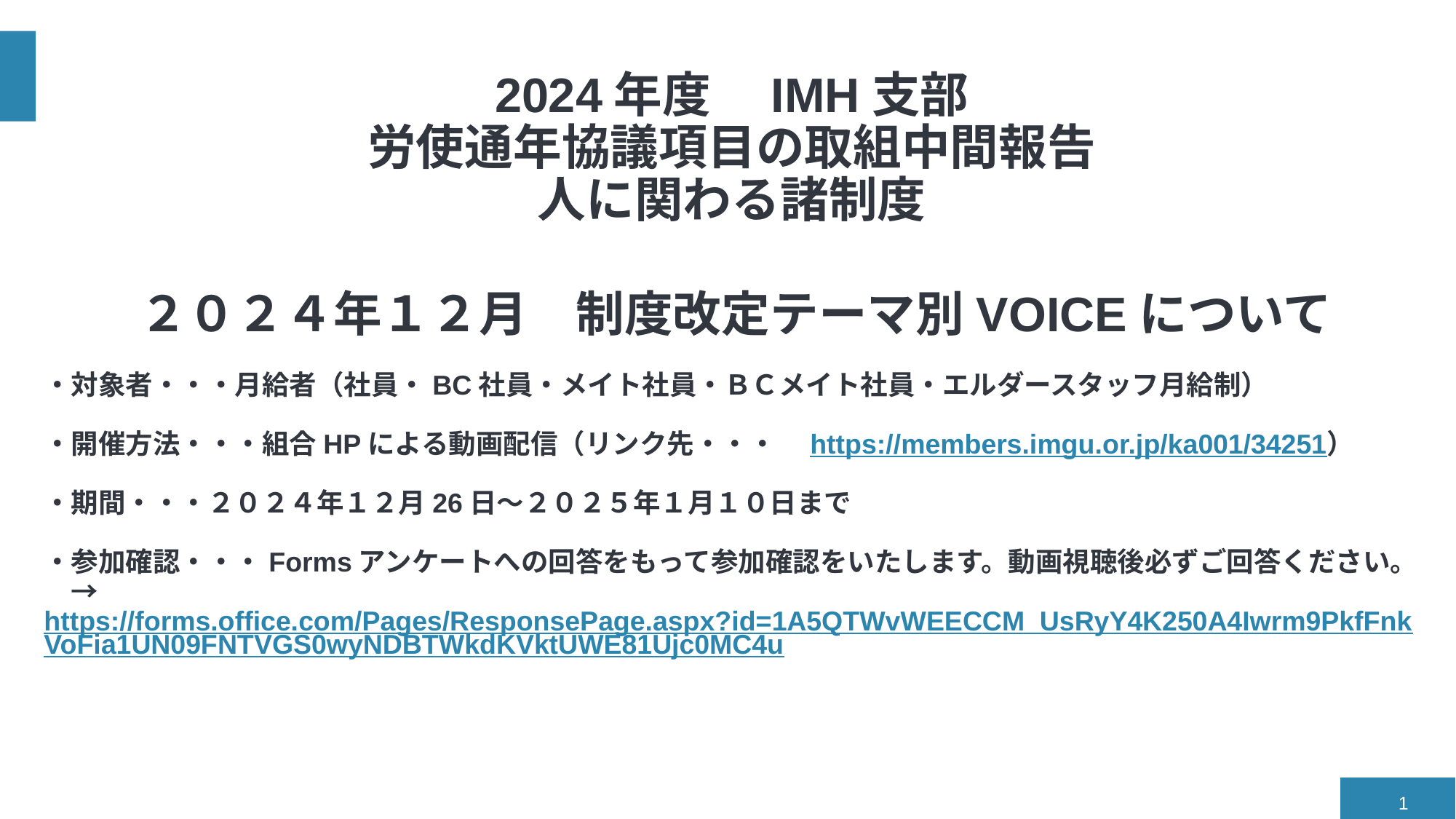

# 2024年度　IMH支部 労使通年協議項目の取組中間報告 人に関わる諸制度
２０２４年１２月　制度改定テーマ別VOICEについて

・対象者・・・月給者（社員・BC社員・メイト社員・ＢＣメイト社員・エルダースタッフ月給制）

・開催方法・・・組合HPによる動画配信（リンク先・・・　https://members.imgu.or.jp/ka001/34251）
・期間・・・２０２４年１２月26日～２０２５年１月１０日まで

・参加確認・・・Formsアンケートへの回答をもって参加確認をいたします。動画視聴後必ずご回答ください。
　→　https://forms.office.com/Pages/ResponsePage.aspx?id=1A5QTWvWEECCM_UsRyY4K250A4Iwrm9PkfFnkVoFia1UN09FNTVGS0wyNDBTWkdKVktUWE81Ujc0MC4u
1